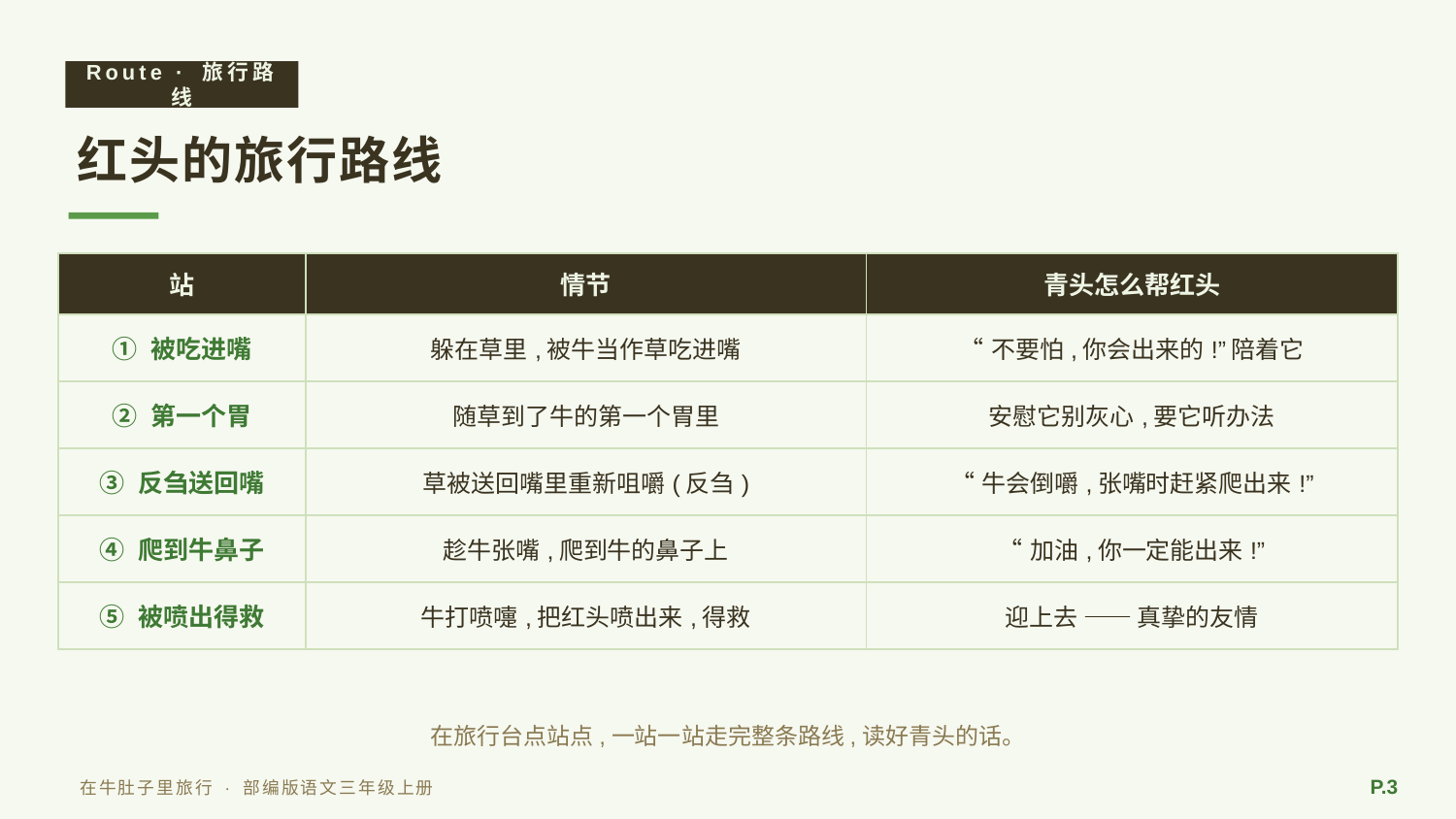

Route · 旅行路线

红头的旅行路线

| 站 | 情节 | 青头怎么帮红头 |
| --- | --- | --- |
| ① 被吃进嘴 | 躲在草里,被牛当作草吃进嘴 | “不要怕,你会出来的!”陪着它 |
| ② 第一个胃 | 随草到了牛的第一个胃里 | 安慰它别灰心,要它听办法 |
| ③ 反刍送回嘴 | 草被送回嘴里重新咀嚼(反刍) | “牛会倒嚼,张嘴时赶紧爬出来!” |
| ④ 爬到牛鼻子 | 趁牛张嘴,爬到牛的鼻子上 | “加油,你一定能出来!” |
| ⑤ 被喷出得救 | 牛打喷嚏,把红头喷出来,得救 | 迎上去 —— 真挚的友情 |
在旅行台点站点,一站一站走完整条路线,读好青头的话。
P.3
在牛肚子里旅行 · 部编版语文三年级上册